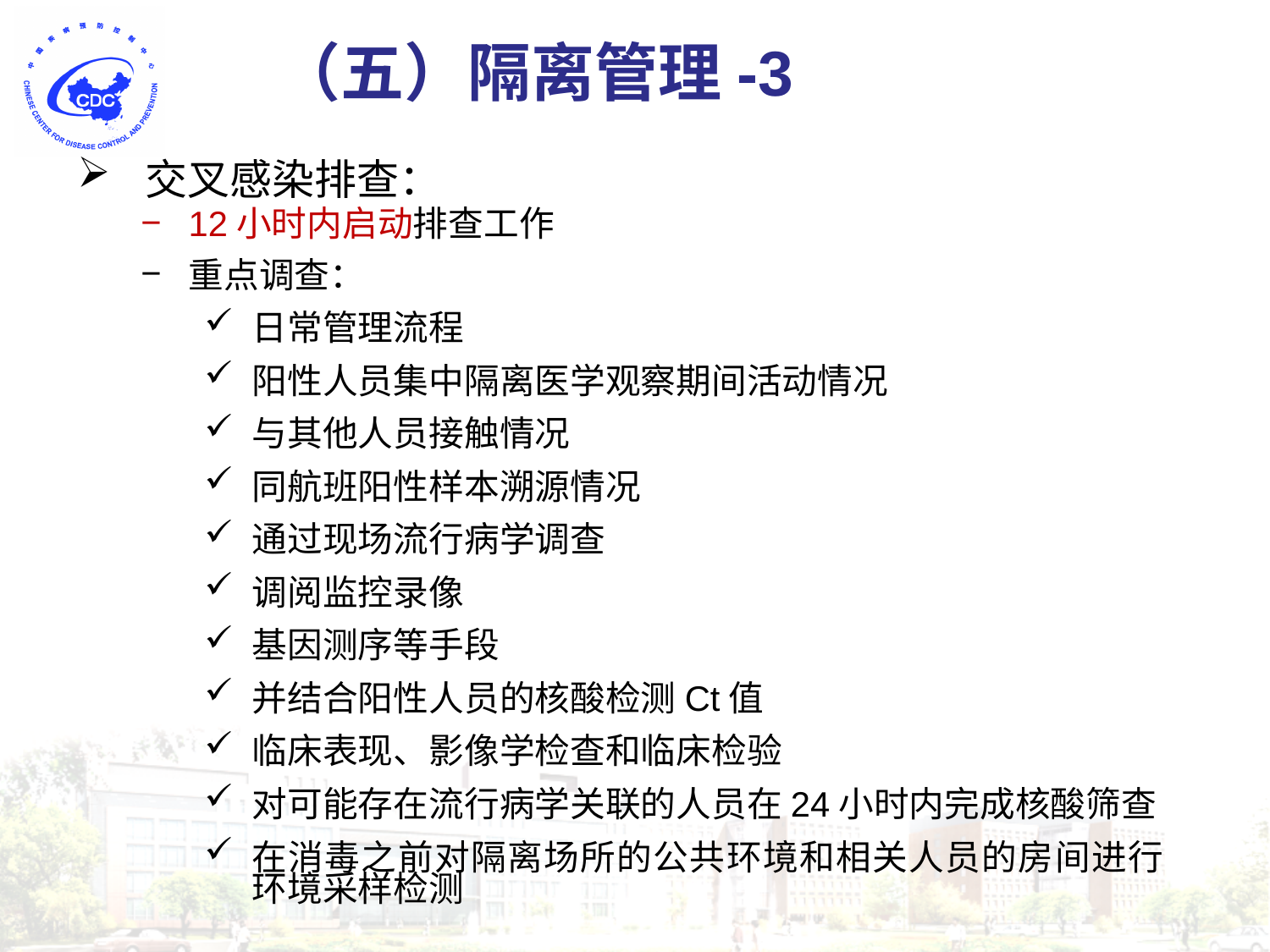

（五）隔离管理-3
 交叉感染排查：
12小时内启动排查工作
重点调查：
日常管理流程
阳性人员集中隔离医学观察期间活动情况
与其他人员接触情况
同航班阳性样本溯源情况
通过现场流行病学调查
调阅监控录像
基因测序等手段
并结合阳性人员的核酸检测Ct值
临床表现、影像学检查和临床检验
对可能存在流行病学关联的人员在24小时内完成核酸筛查
在消毒之前对隔离场所的公共环境和相关人员的房间进行环境采样检测